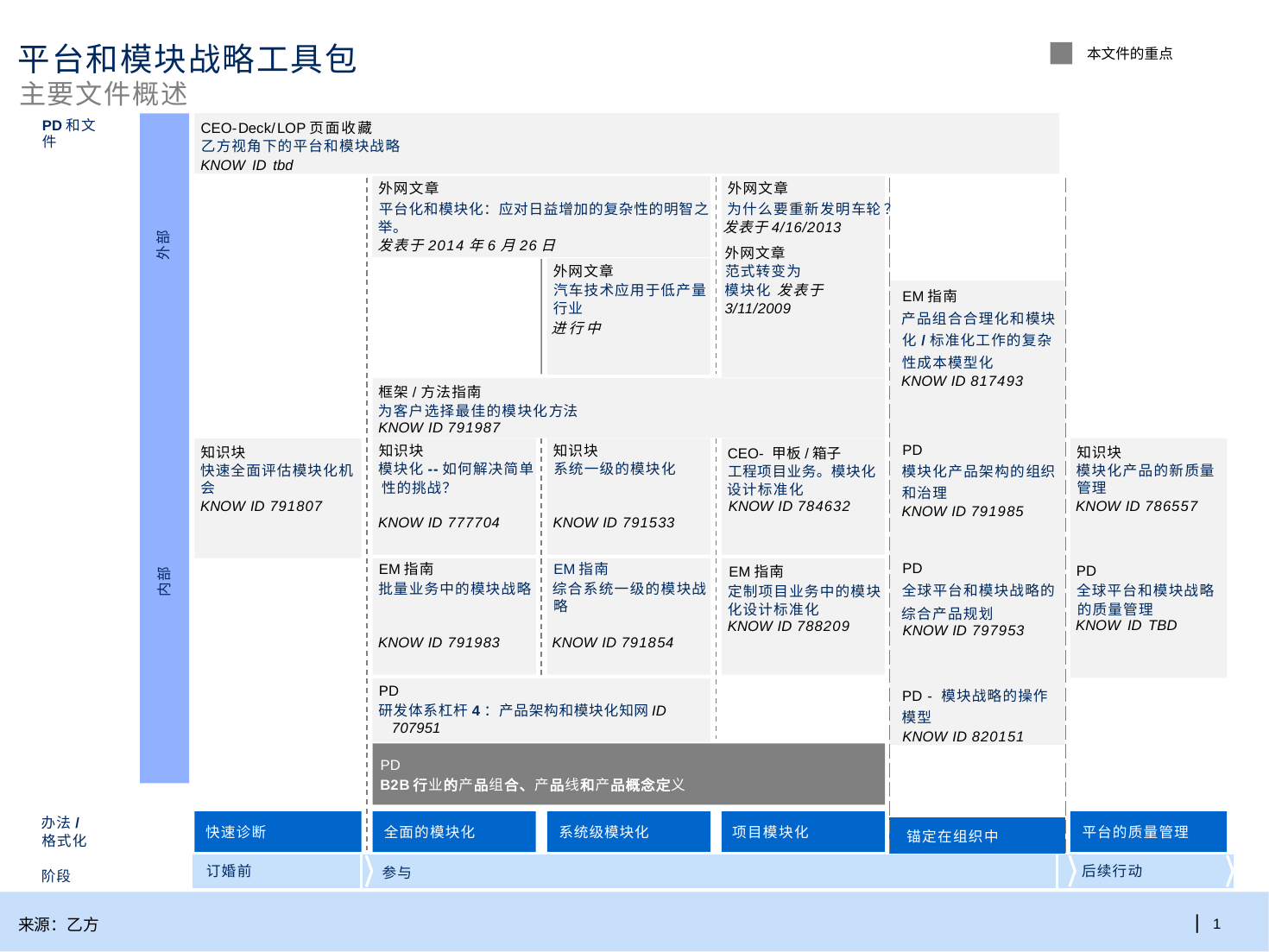

平台和模块战略工具包
主要文件概述

本文件的重点

外部

内部

CEO-Deck/LOP页面收藏
乙方视角下的平台和模块战略
KNOW ID tbd

PD和文件

外网文章
平台化和模块化：应对日益增加的复杂性的明智之 举。
发表于2014年6月26日

外网文章
为什么要重新发明车轮 ？
发表于4/16/2013
外网文章
范式转变为
模块化 发表于
3/11/2009

|  |
| --- |
| EM指南 产品组合合理化和模块 化/标准化工作的复杂 性成本模型化 KNOW ID 817493 |
| PD 模块化产品架构的组织 和治理 KNOW ID 791985 |
| PD 全球平台和模块战略的 综合产品规划 KNOW ID 797953 PD - 模块战略的操作 模型 KNOW ID 820151 |
|  |
| 锚定在组织中 |

外网文章
汽车技术应用于低产量 行业
进行中

框架/方法指南
为客户选择最佳的模块化方法
KNOW ID 791987

知识块
快速全面评估模块化机  会
KNOW ID 791807

知识块
模块化--如何解决简单   性的挑战？
KNOW ID 777704

EM指南
批量业务中的模块战略

KNOW ID 791983

知识块
系统一级的模块化

KNOW ID 791533

EM指南
综合系统一级的模块战 略

KNOW ID 791854

CEO- 甲板/箱子
工程项目业务。模块化  设计标准化
KNOW ID 784632

EM指南
定制项目业务中的模块 化设计标准化
KNOW ID 788209

知识块
模块化产品的新质量   管理
KNOW ID 786557

PD
全球平台和模块战略   的质量管理
KNOW ID TBD

PD
研发体系杠杆4：产品架构和模块化知网ID              707951

PD
B2B行业的产品组合、产品线和产品概念定义

办法/   格式化

阶段

快速诊断

全面的模块化

系统级模块化

项目模块化

平台的质量管理
| 订婚前 |  | 参与 |  | 后续行动 |  |
| --- | --- | --- | --- | --- | --- |

|  1

来源：乙方